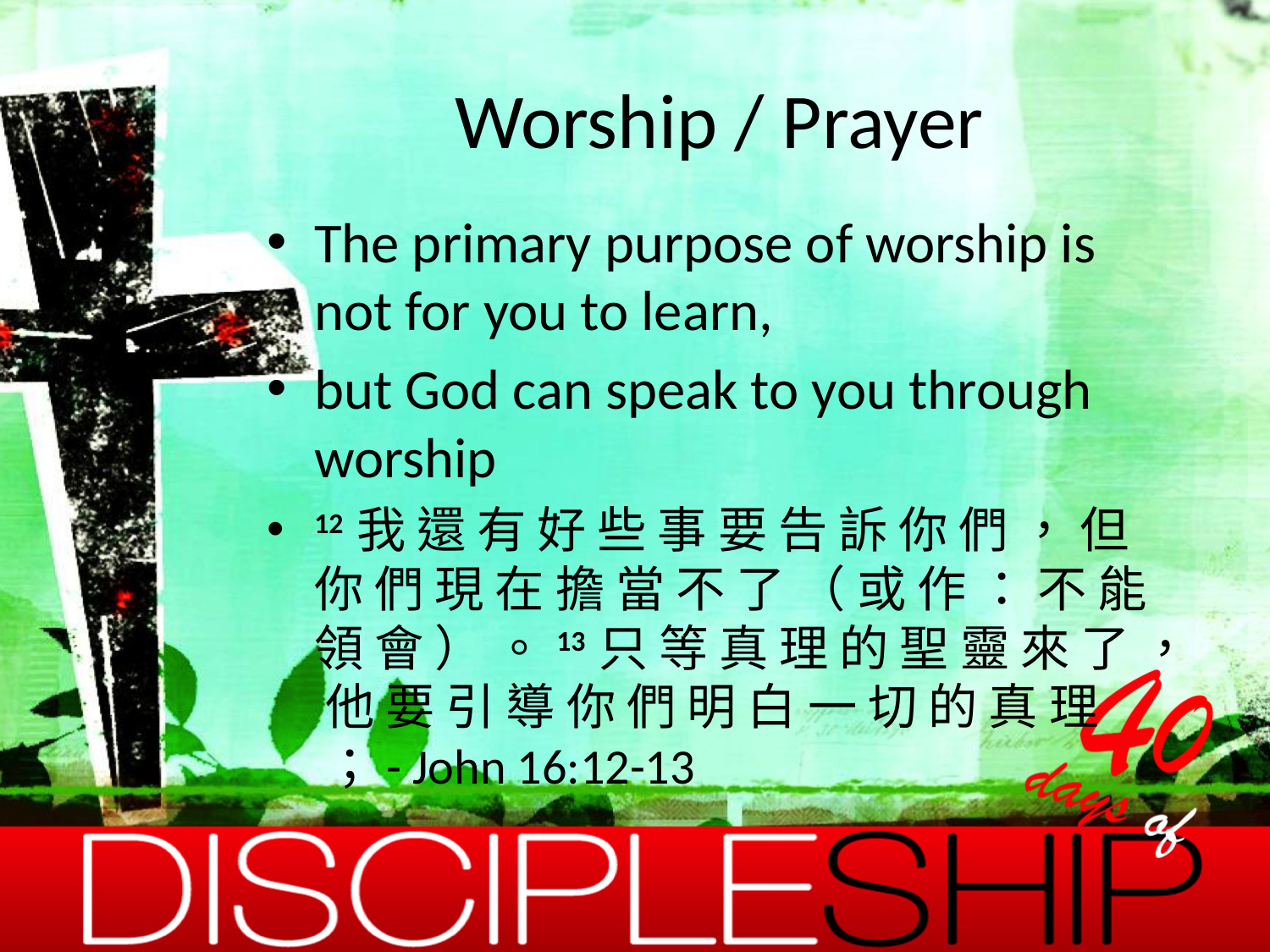

# Worship / Prayer
The primary purpose of worship is not for you to learn,
but God can speak to you through worship
12 我 還 有 好 些 事 要 告 訴 你 們 ， 但 你 們 現 在 擔 當 不 了 （ 或 作 ： 不 能 領 會 ） 。13 只 等 真 理 的 聖 靈 來 了 ， 他 要 引 導 你 們 明 白 一 切 的 真 理 ；- John 16:12-13